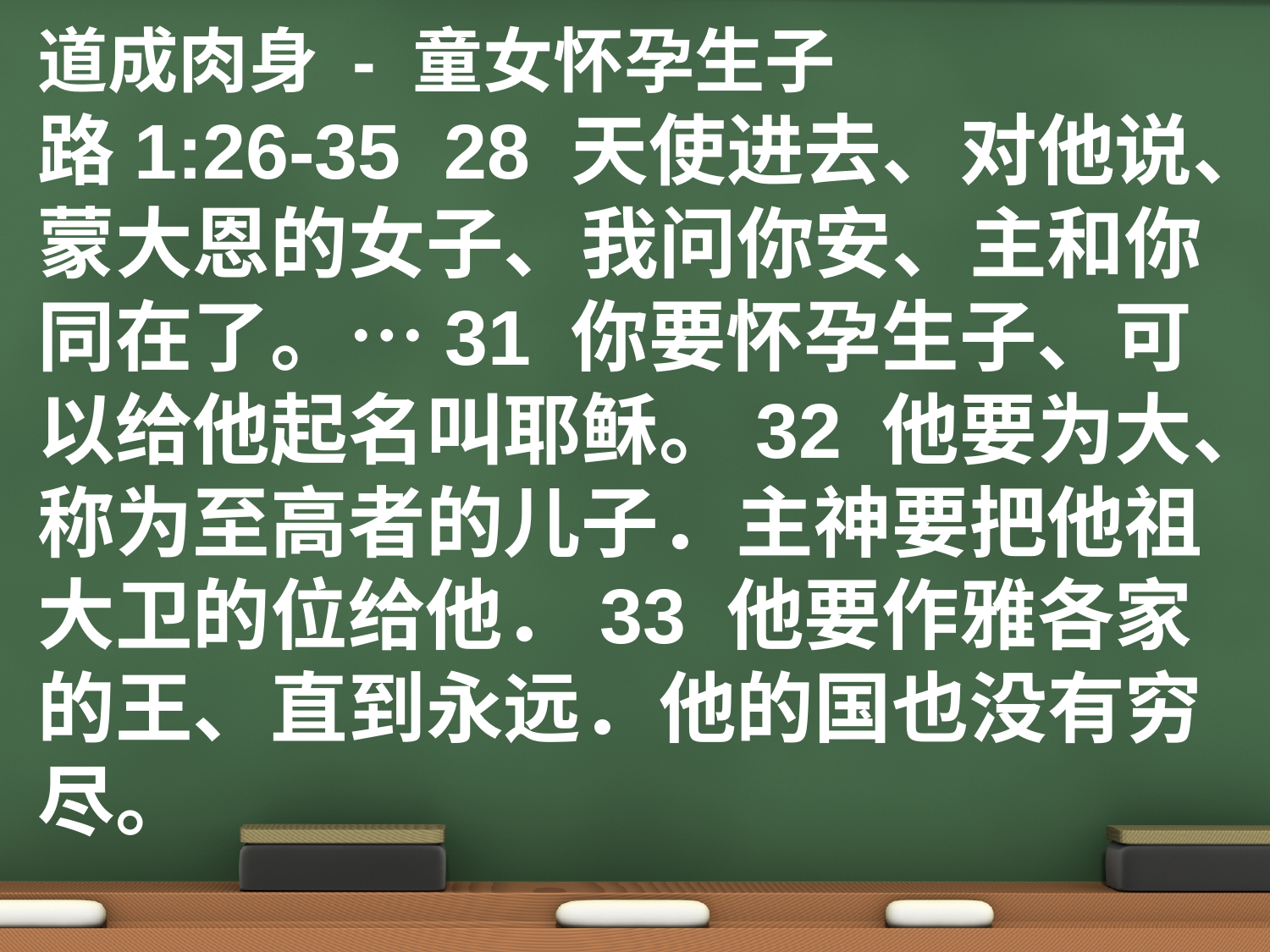

道成肉身 - 童女怀孕生子
路1:26-35  28 天使进去、对他说、蒙大恩的女子、我问你安、主和你同在了。…31 你要怀孕生子、可以给他起名叫耶稣。32 他要为大、称为至高者的儿子．主神要把他祖大卫的位给他．33 他要作雅各家的王、直到永远．他的国也没有穷尽。